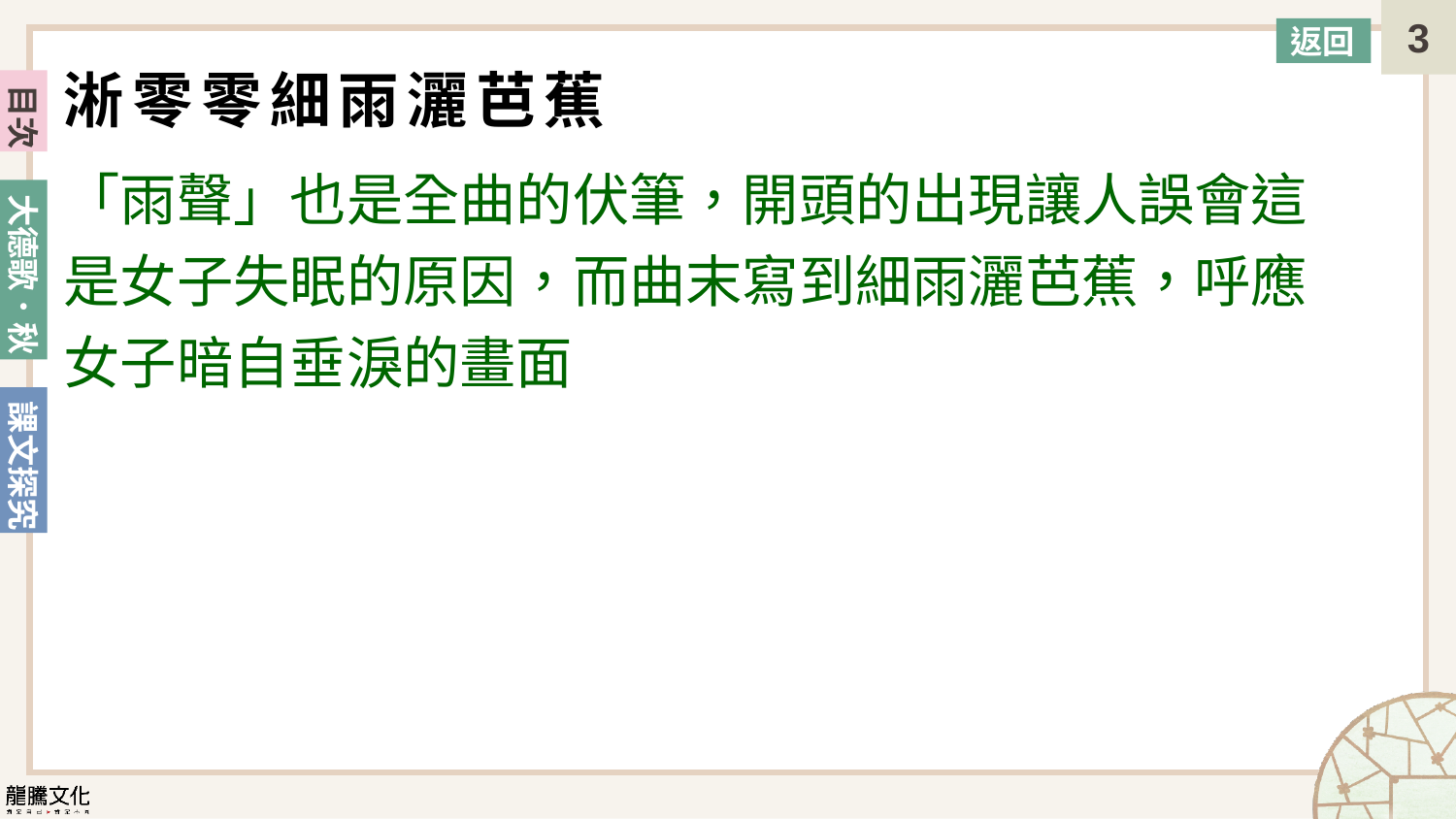

返回
淅零零細雨灑芭蕉
「雨聲」也是全曲的伏筆，開頭的出現讓人誤會這
是女子失眠的原因，而曲末寫到細雨灑芭蕉，呼應
女子暗自垂淚的畫面